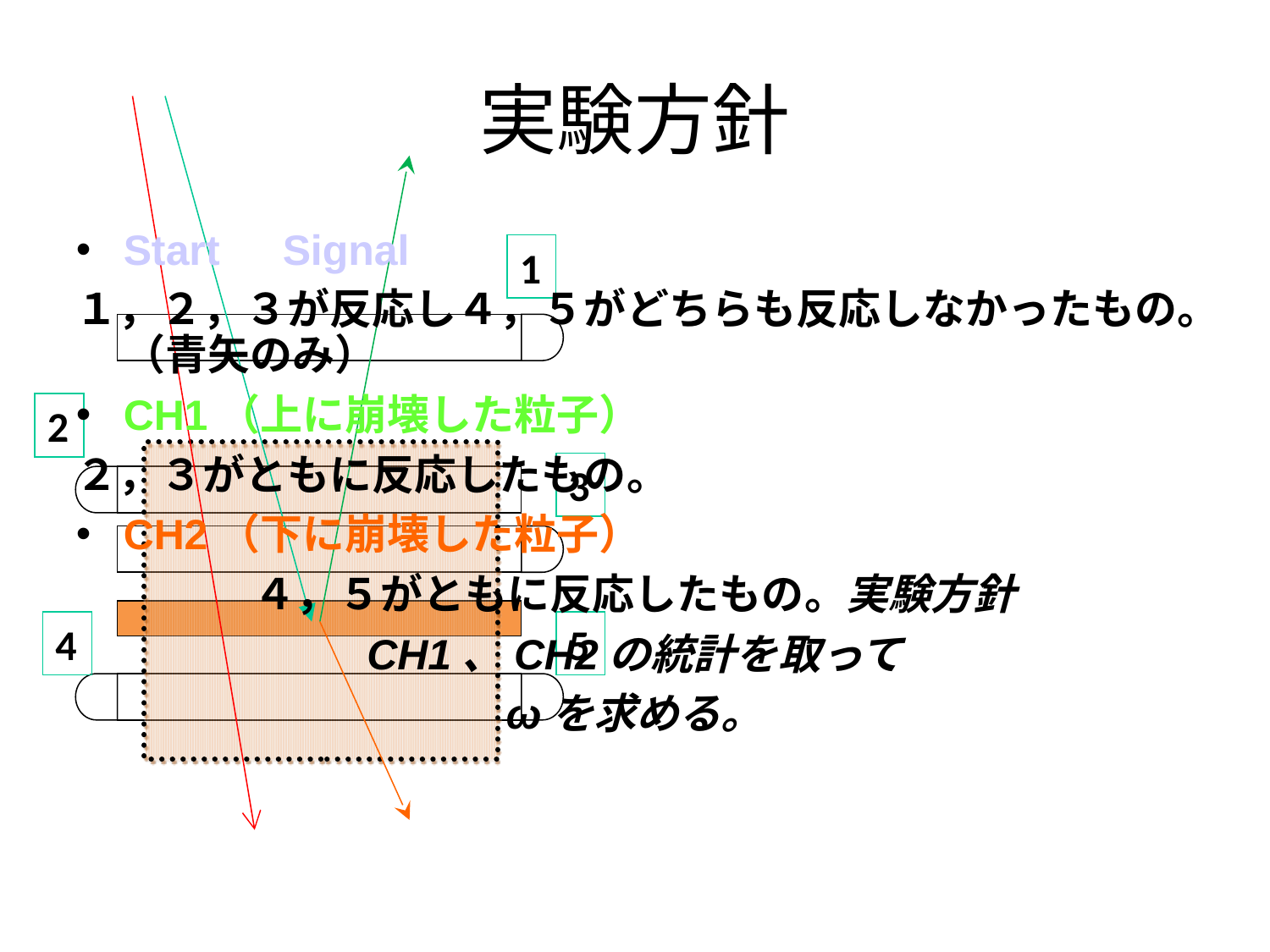

# 実験方針
1

2
3
4
5
Start　Signal
１，２，３が反応し４，５がどちらも反応しなかったもの。（青矢のみ）
CH1（上に崩壊した粒子）
２，３がともに反応したもの。
CH2（下に崩壊した粒子）
４，５がともに反応したもの。実験方針
CH1、CH2の統計を取って
ωを求める。